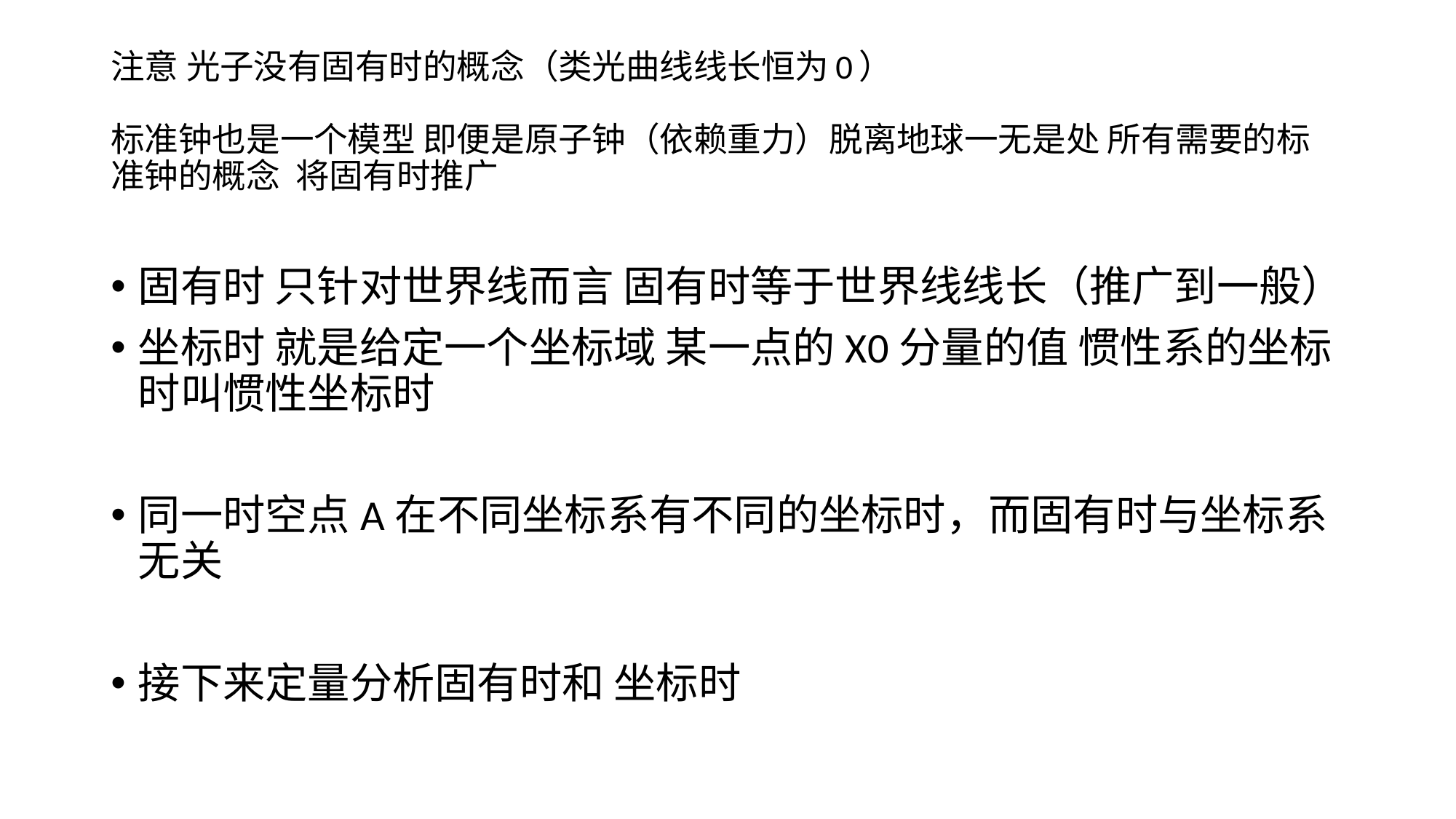

# 注意 光子没有固有时的概念（类光曲线线长恒为0） 标准钟也是一个模型 即便是原子钟（依赖重力）脱离地球一无是处 所有需要的标准钟的概念  将固有时推广
固有时 只针对世界线而言 固有时等于世界线线长（推广到一般）
坐标时 就是给定一个坐标域 某一点的X0分量的值 惯性系的坐标时叫惯性坐标时

同一时空点A在不同坐标系有不同的坐标时，而固有时与坐标系无关

接下来定量分析固有时和 坐标时